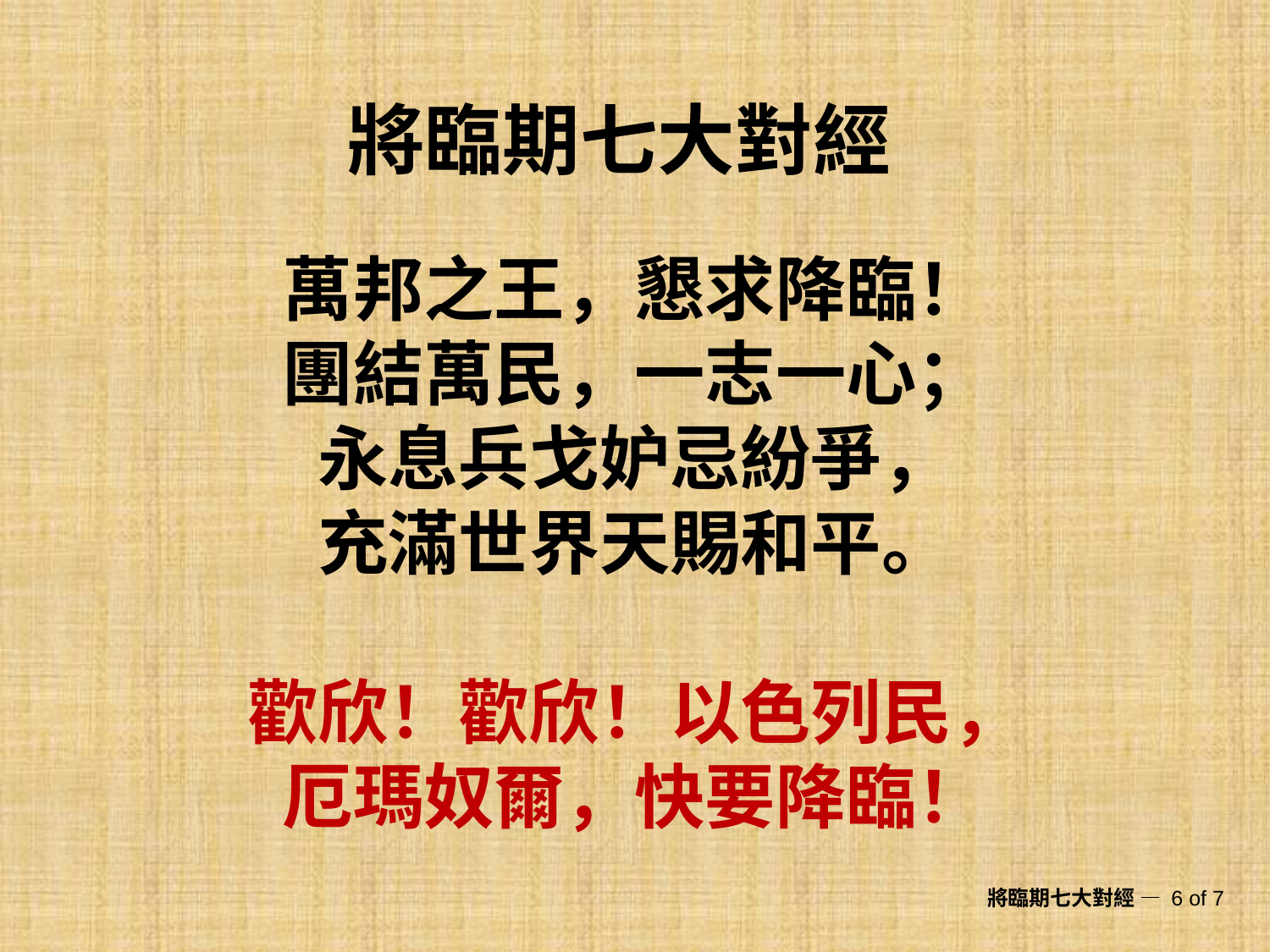

將臨期七大對經
萬邦之王，懇求降臨！
團結萬民，一志一心；
永息兵戈妒忌紛爭，
充滿世界天賜和平。

歡欣！歡欣！以色列民，
厄瑪奴爾，快要降臨！
將臨期七大對經 — 6 of 7